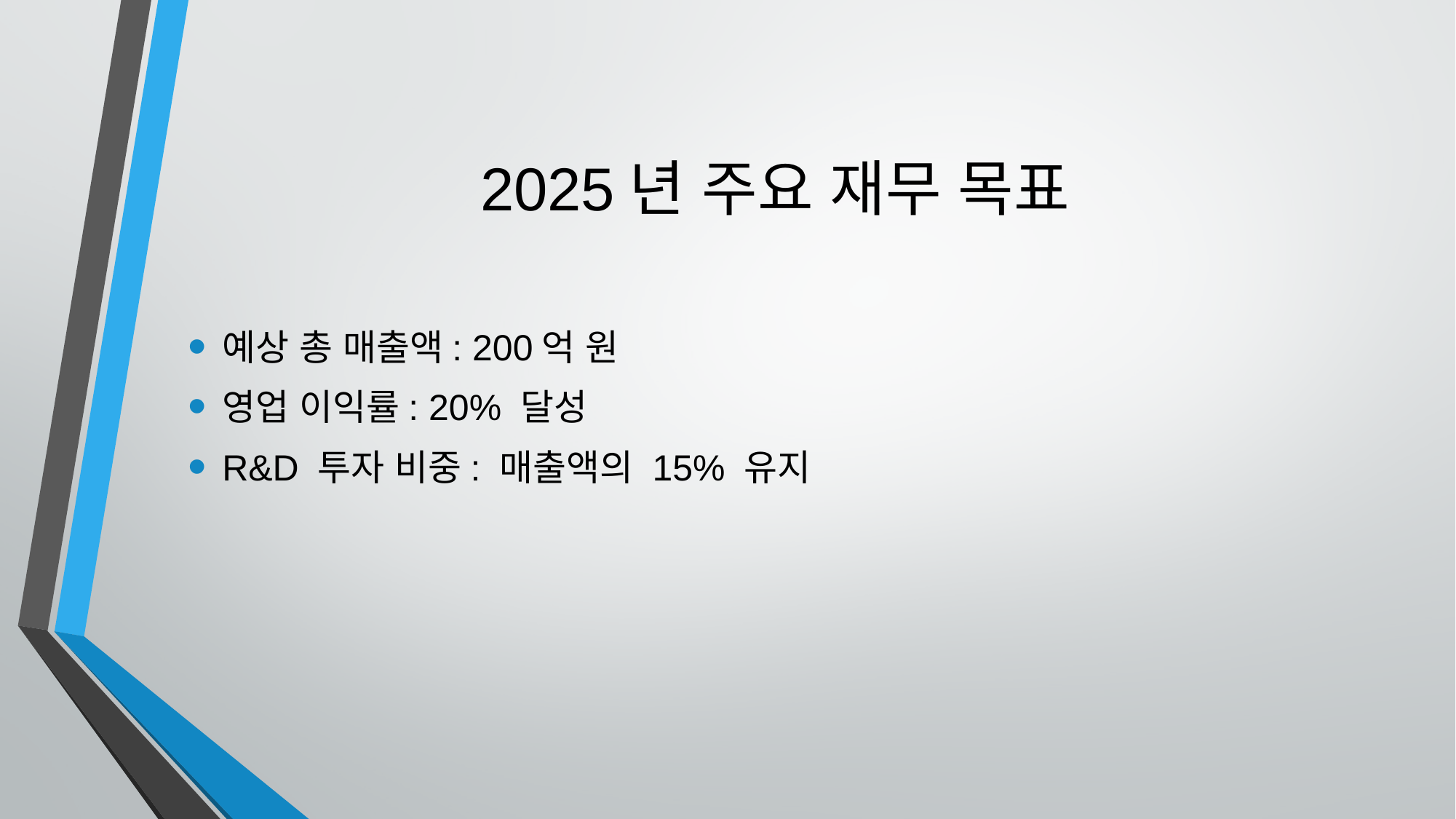

# 2025년 주요 재무 목표
예상 총 매출액: 200억 원
영업 이익률: 20% 달성
R&D 투자 비중: 매출액의 15% 유지